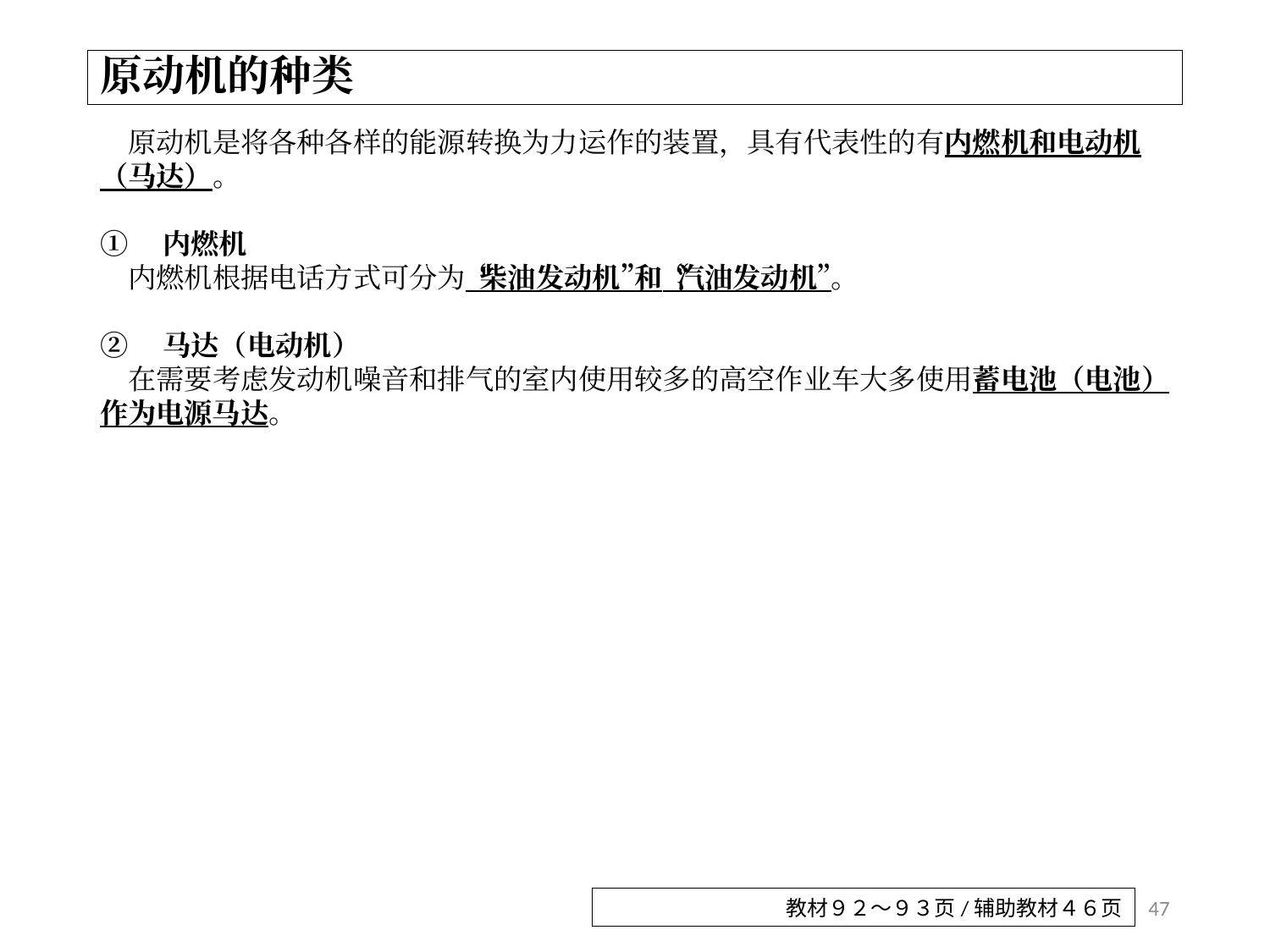

# 原动机的种类
　原动机是将各种各样的能源转换为力运作的装置，具有代表性的有内燃机和电动机（马达）。

①　内燃机
　内燃机根据电话方式可分为“柴油发动机”和“汽油发动机”。

②　马达（电动机）
　在需要考虑发动机噪音和排气的室内使用较多的高空作业车大多使用蓄电池（电池）作为电源马达。

47
教材９２～９３页/辅助教材４６页